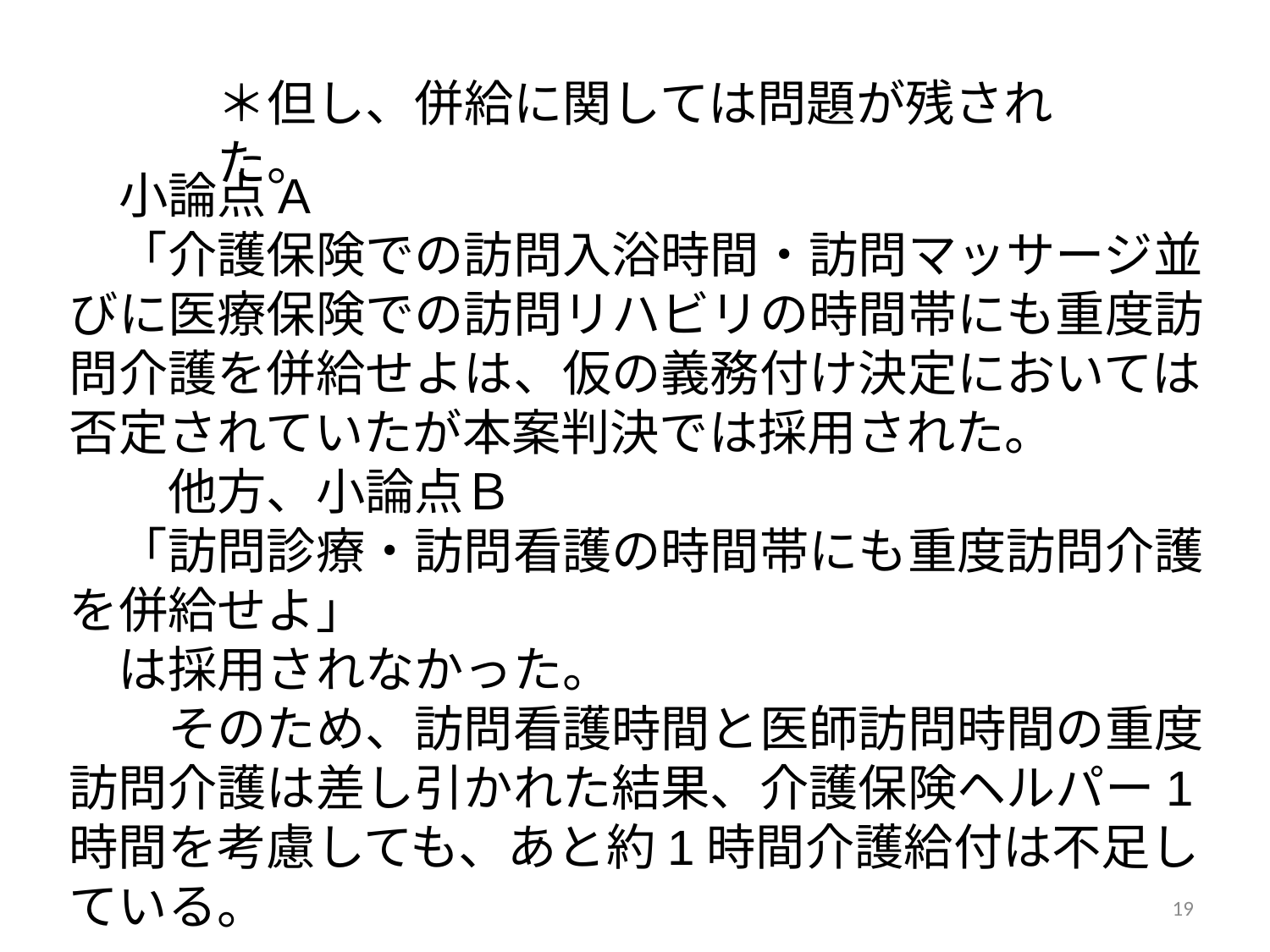

＊但し、併給に関しては問題が残された。
　小論点A
　「介護保険での訪問入浴時間・訪問マッサージ並びに医療保険での訪問リハビリの時間帯にも重度訪問介護を併給せよは、仮の義務付け決定においては否定されていたが本案判決では採用された。
　　他方、小論点Ｂ
　「訪問診療・訪問看護の時間帯にも重度訪問介護を併給せよ」
　は採用されなかった。
　　そのため、訪問看護時間と医師訪問時間の重度訪問介護は差し引かれた結果、介護保険ヘルパー1時間を考慮しても、あと約1時間介護給付は不足している。
19